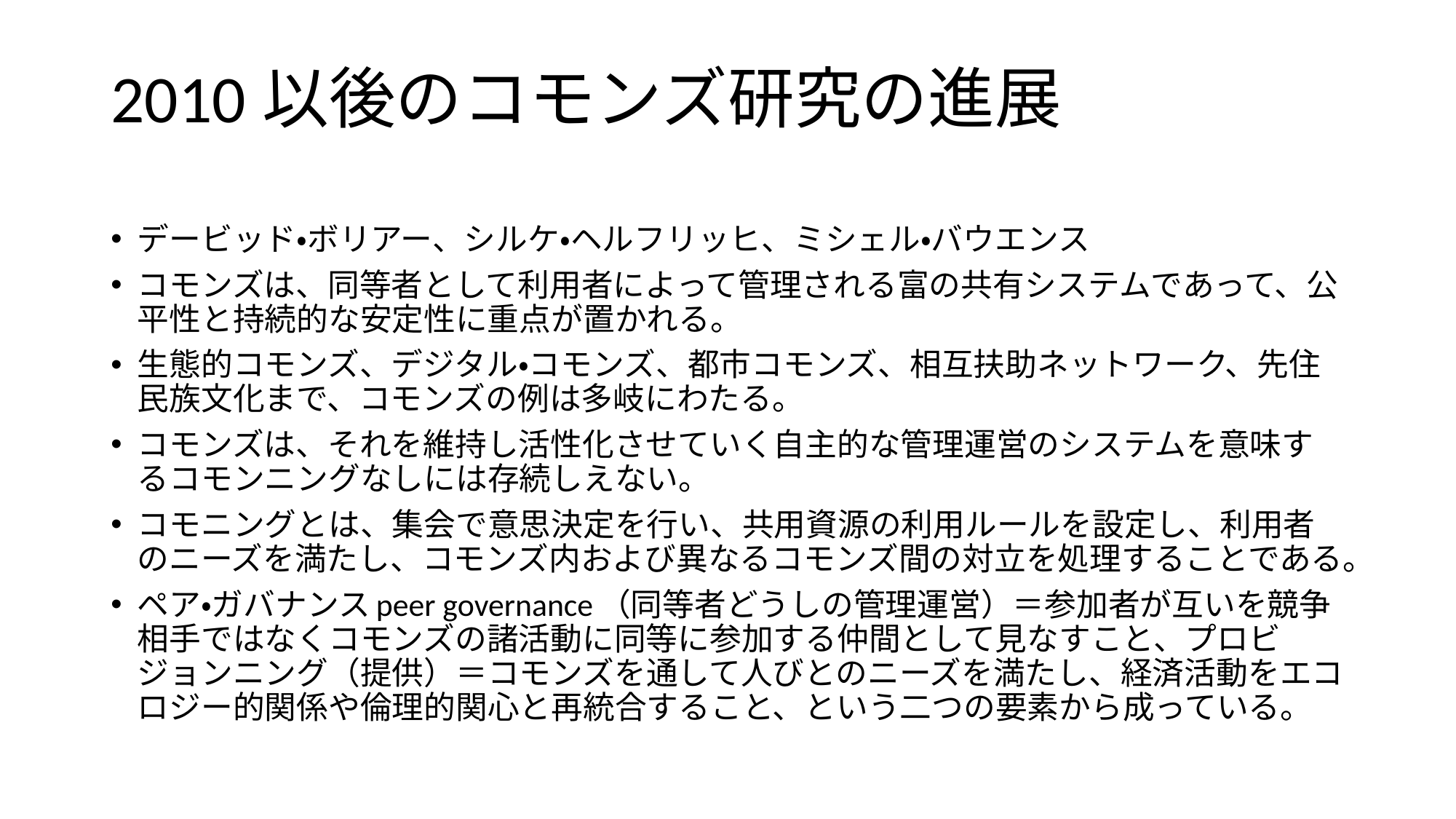

# 2010以後のコモンズ研究の進展
デービッド・ボリアー、シルケ・ヘルフリッヒ、ミシェル・バウエンス
コモンズは、同等者として利用者によって管理される富の共有システムであって、公平性と持続的な安定性に重点が置かれる。
生態的コモンズ、デジタル・コモンズ、都市コモンズ、相互扶助ネットワーク、先住民族文化まで、コモンズの例は多岐にわたる。
コモンズは、それを維持し活性化させていく自主的な管理運営のシステムを意味するコモンニングなしには存続しえない。
コモニングとは、集会で意思決定を行い、共用資源の利用ルールを設定し、利用者のニーズを満たし、コモンズ内および異なるコモンズ間の対立を処理することである。
ペア・ガバナンスpeer governance（同等者どうしの管理運営）＝参加者が互いを競争相手ではなくコモンズの諸活動に同等に参加する仲間として見なすこと、プロビジョンニング（提供）＝コモンズを通して人びとのニーズを満たし、経済活動をエコロジー的関係や倫理的関心と再統合すること、という二つの要素から成っている。